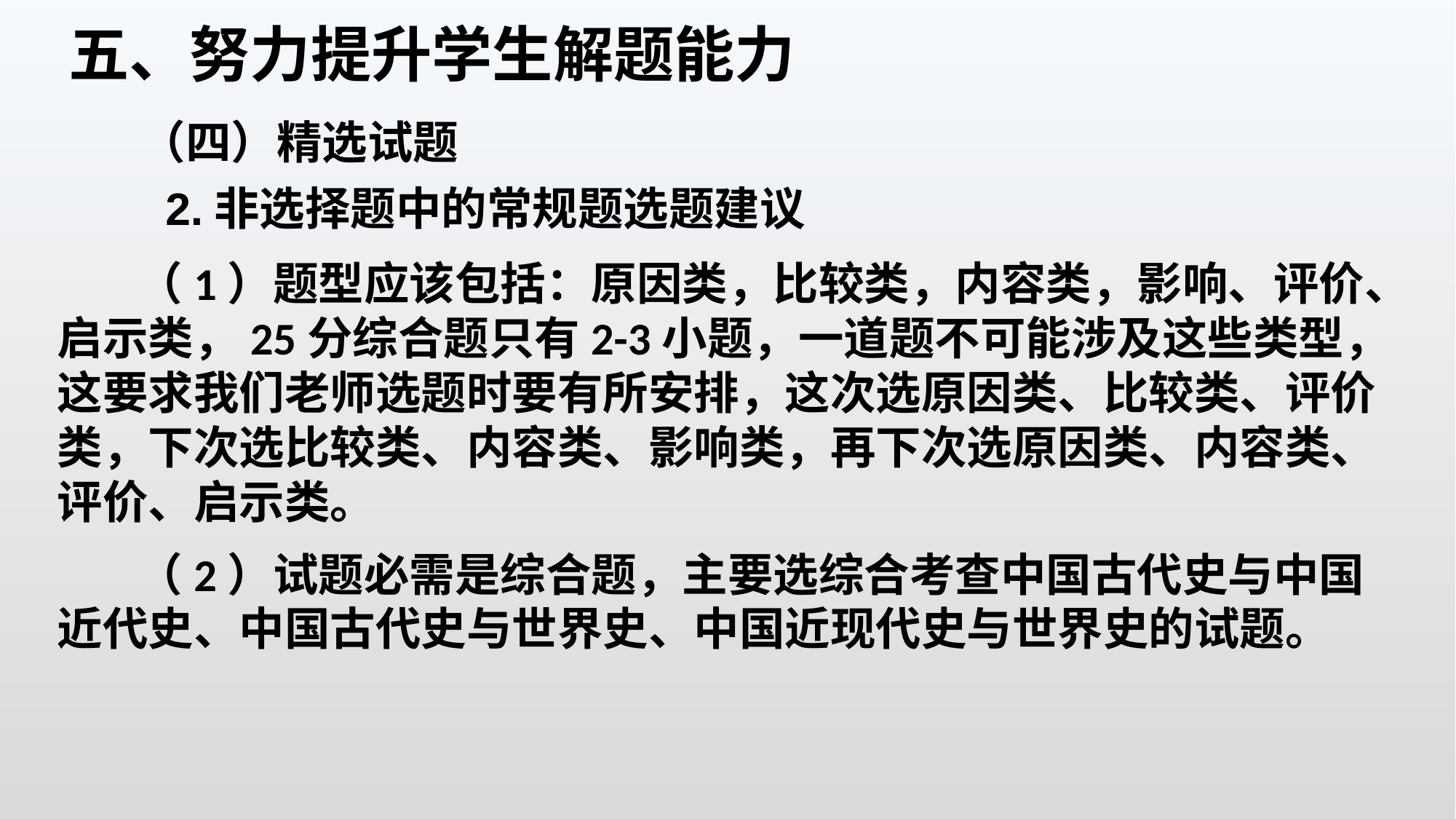

五、努力提升学生解题能力
（四）精选试题
2.非选择题中的常规题选题建议
（1）题型应该包括：原因类，比较类，内容类，影响、评价、启示类，25分综合题只有2-3小题，一道题不可能涉及这些类型，这要求我们老师选题时要有所安排，这次选原因类、比较类、评价类，下次选比较类、内容类、影响类，再下次选原因类、内容类、评价、启示类。
（2）试题必需是综合题，主要选综合考查中国古代史与中国近代史、中国古代史与世界史、中国近现代史与世界史的试题。